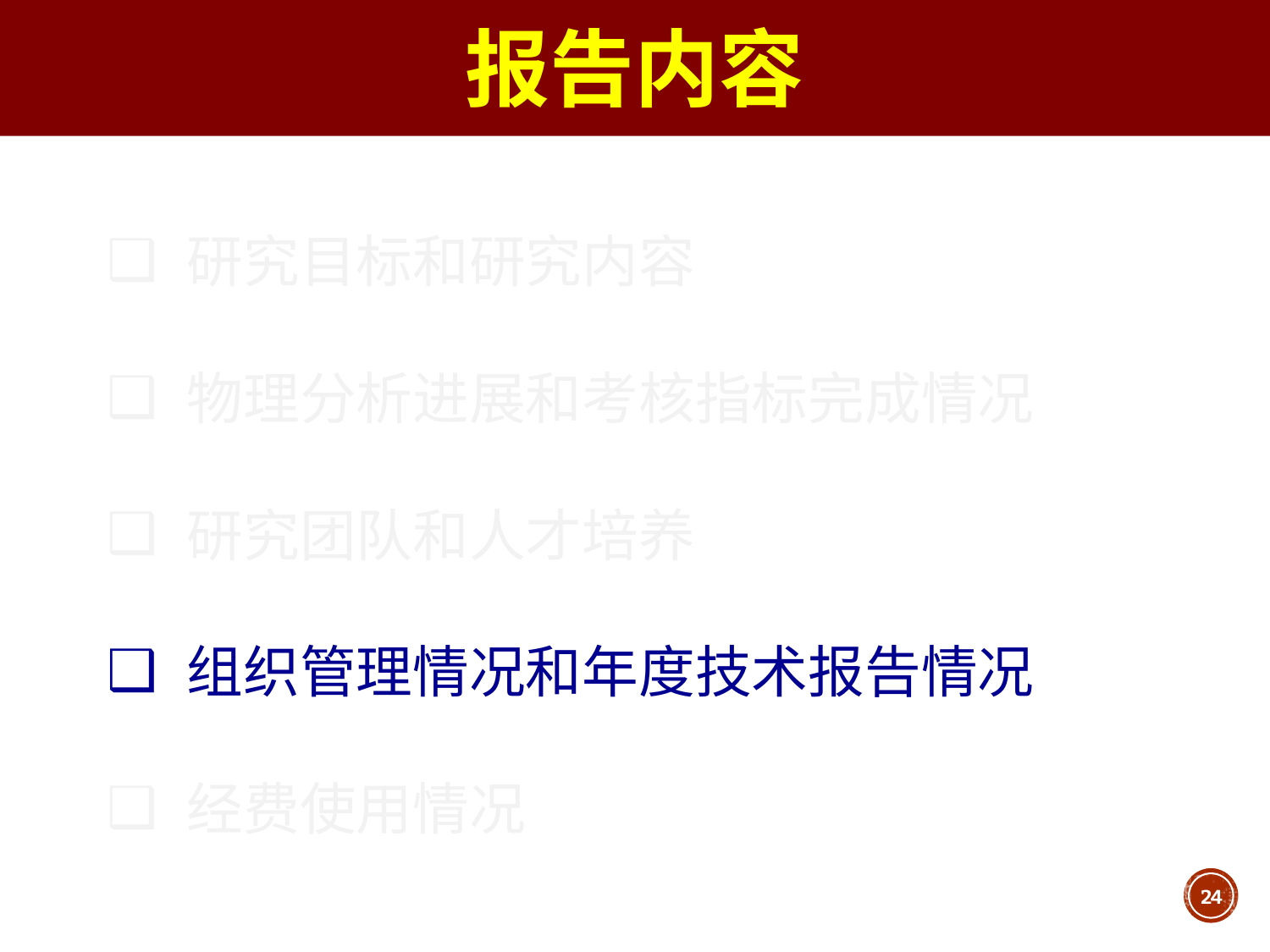

报告内容
研究目标和研究内容
物理分析进展和考核指标完成情况
研究团队和人才培养
组织管理情况和年度技术报告情况
经费使用情况
24